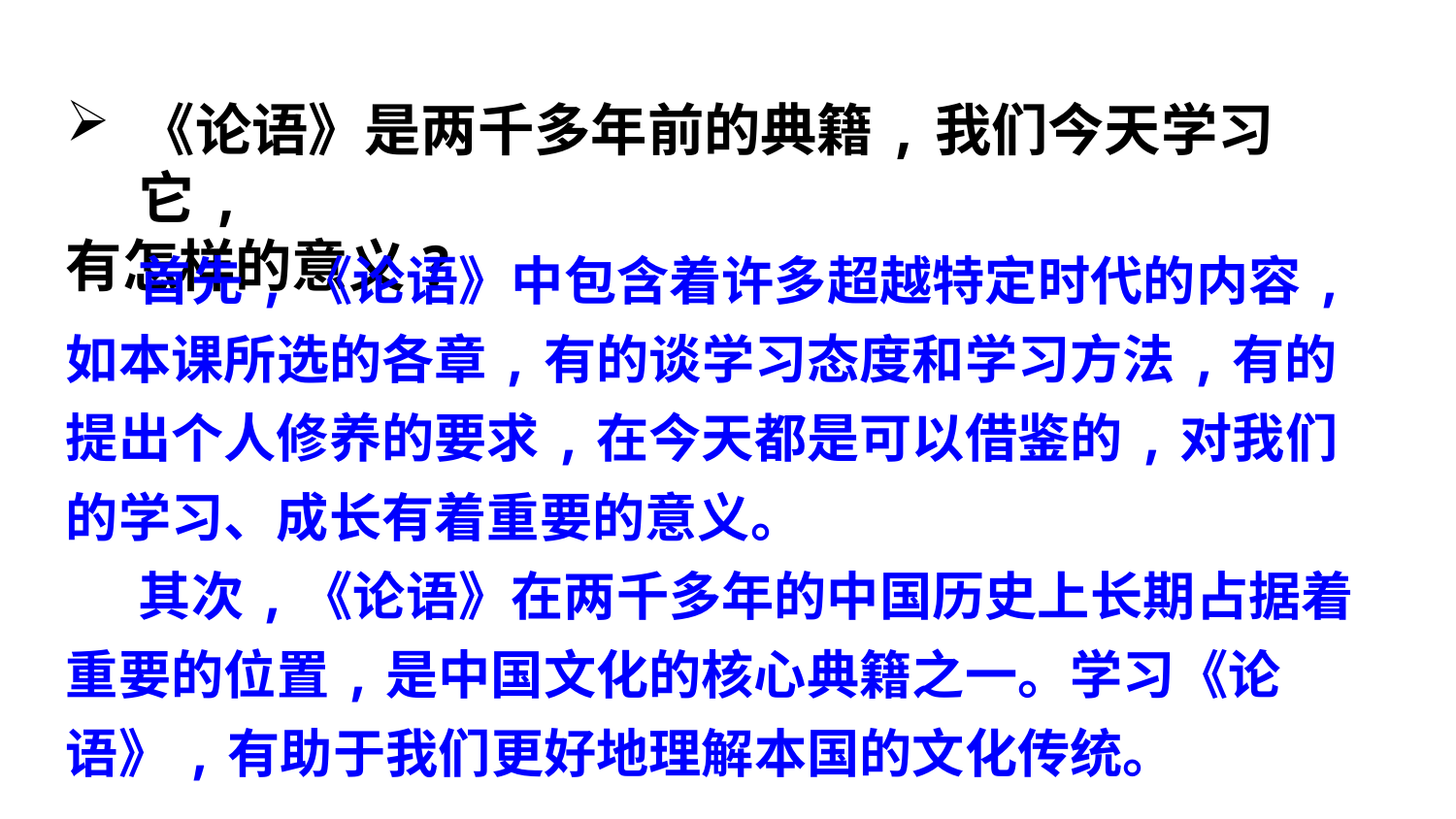

《论语》是两千多年前的典籍,我们今天学习它,
有怎样的意义?
首先,《论语》中包含着许多超越特定时代的内容,如本课所选的各章,有的谈学习态度和学习方法,有的提出个人修养的要求,在今天都是可以借鉴的,对我们的学习、成长有着重要的意义。
其次,《论语》在两千多年的中国历史上长期占据着重要的位置,是中国文化的核心典籍之一。学习《论语》,有助于我们更好地理解本国的文化传统。